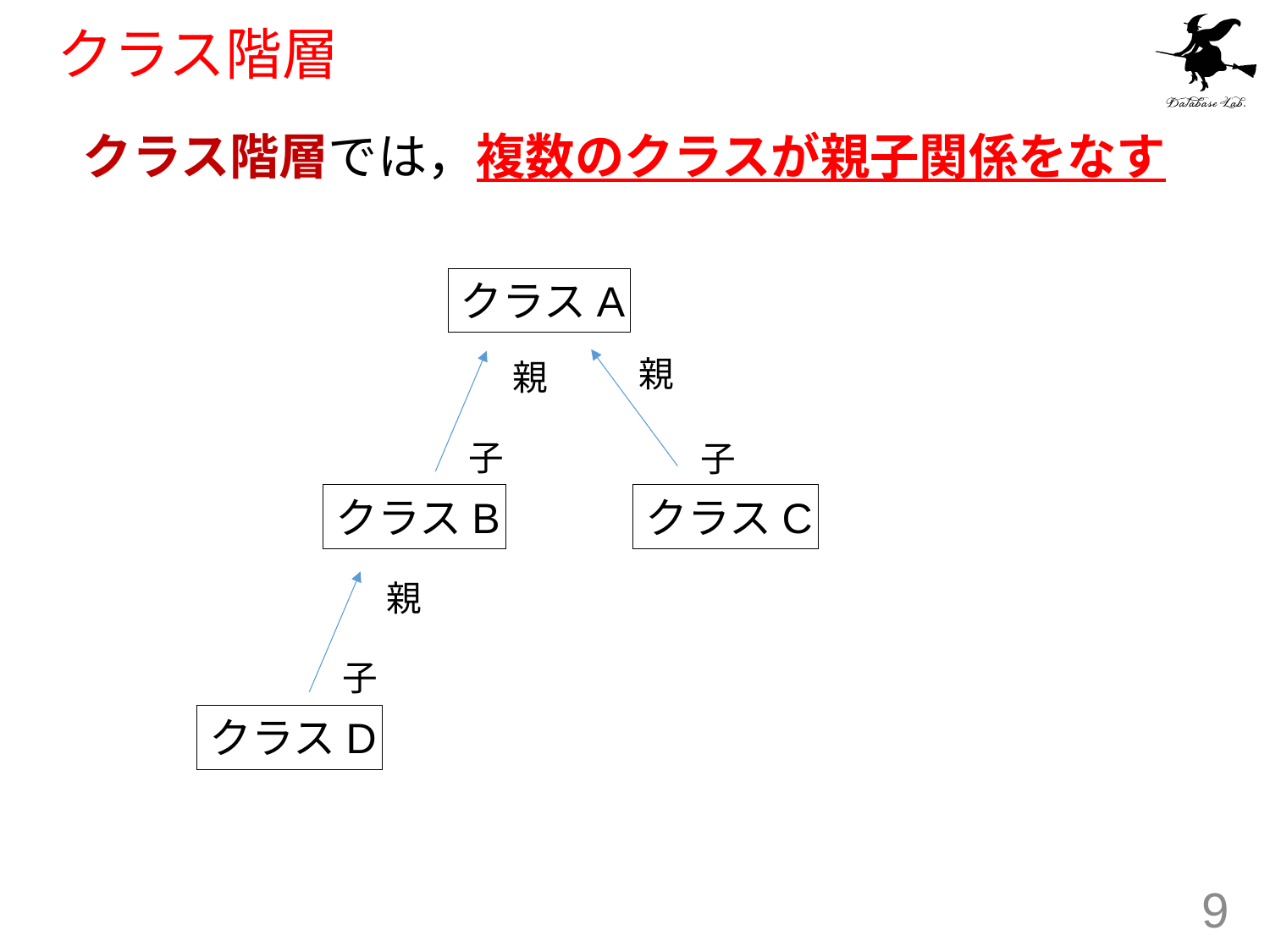

# クラス階層
クラス階層では，複数のクラスが親子関係をなす
クラスA
親
親
子
子
クラスB
クラスC
親
子
クラスD
9